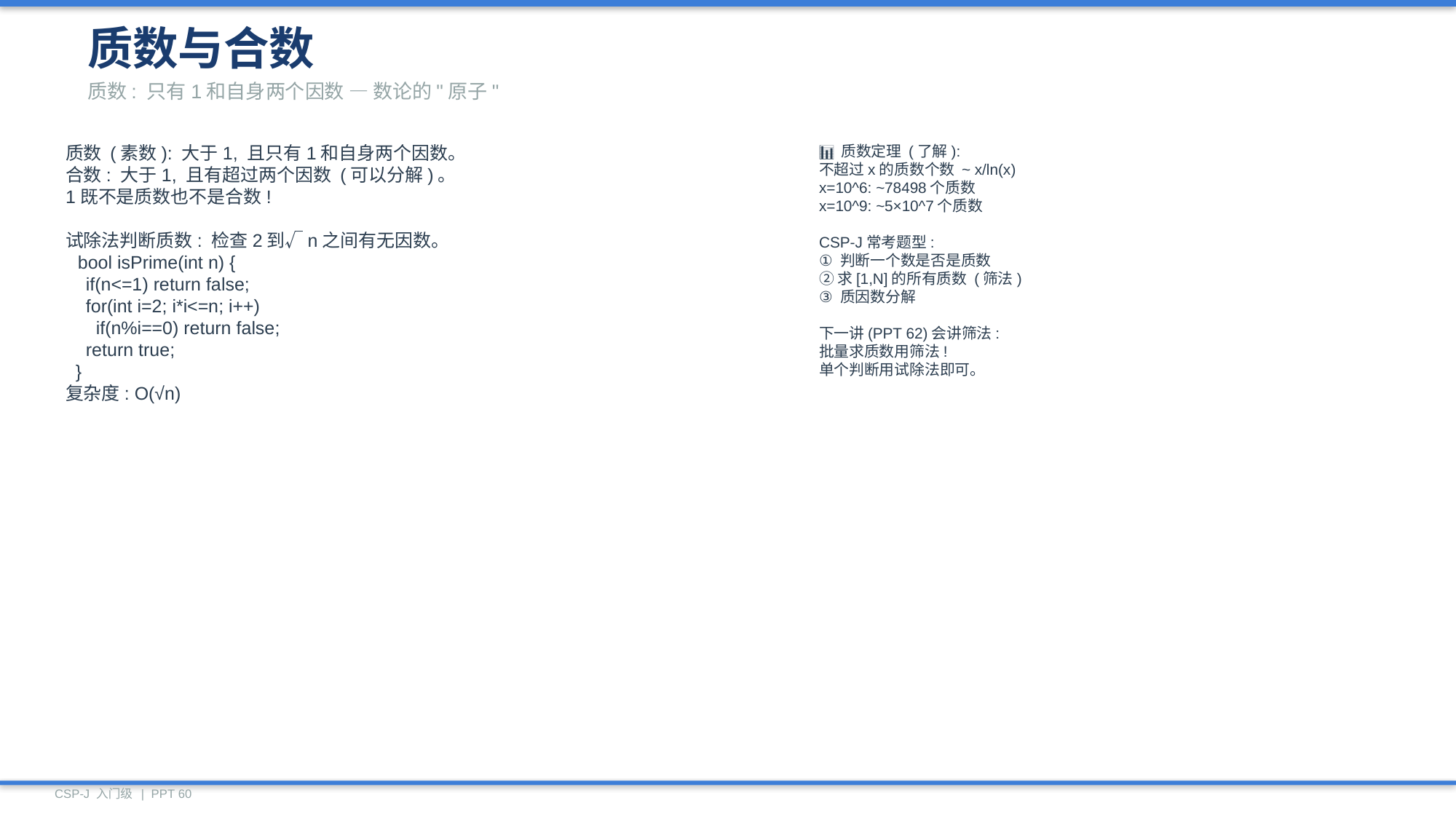

质数与合数
质数: 只有1和自身两个因数 — 数论的"原子"
质数 (素数): 大于1, 且只有1和自身两个因数。
合数: 大于1, 且有超过两个因数 (可以分解)。
1既不是质数也不是合数!
试除法判断质数: 检查2到√n之间有无因数。
  bool isPrime(int n) {
    if(n<=1) return false;
    for(int i=2; i*i<=n; i++)
      if(n%i==0) return false;
    return true;
  }
复杂度: O(√n)
📊 质数定理 (了解):
不超过x的质数个数 ~ x/ln(x)
x=10^6: ~78498个质数
x=10^9: ~5×10^7个质数
CSP-J常考题型:
① 判断一个数是否是质数
② 求[1,N]的所有质数 (筛法)
③ 质因数分解
下一讲(PPT 62)会讲筛法:
批量求质数用筛法!
单个判断用试除法即可。

CSP-J 入门级  |  PPT 60